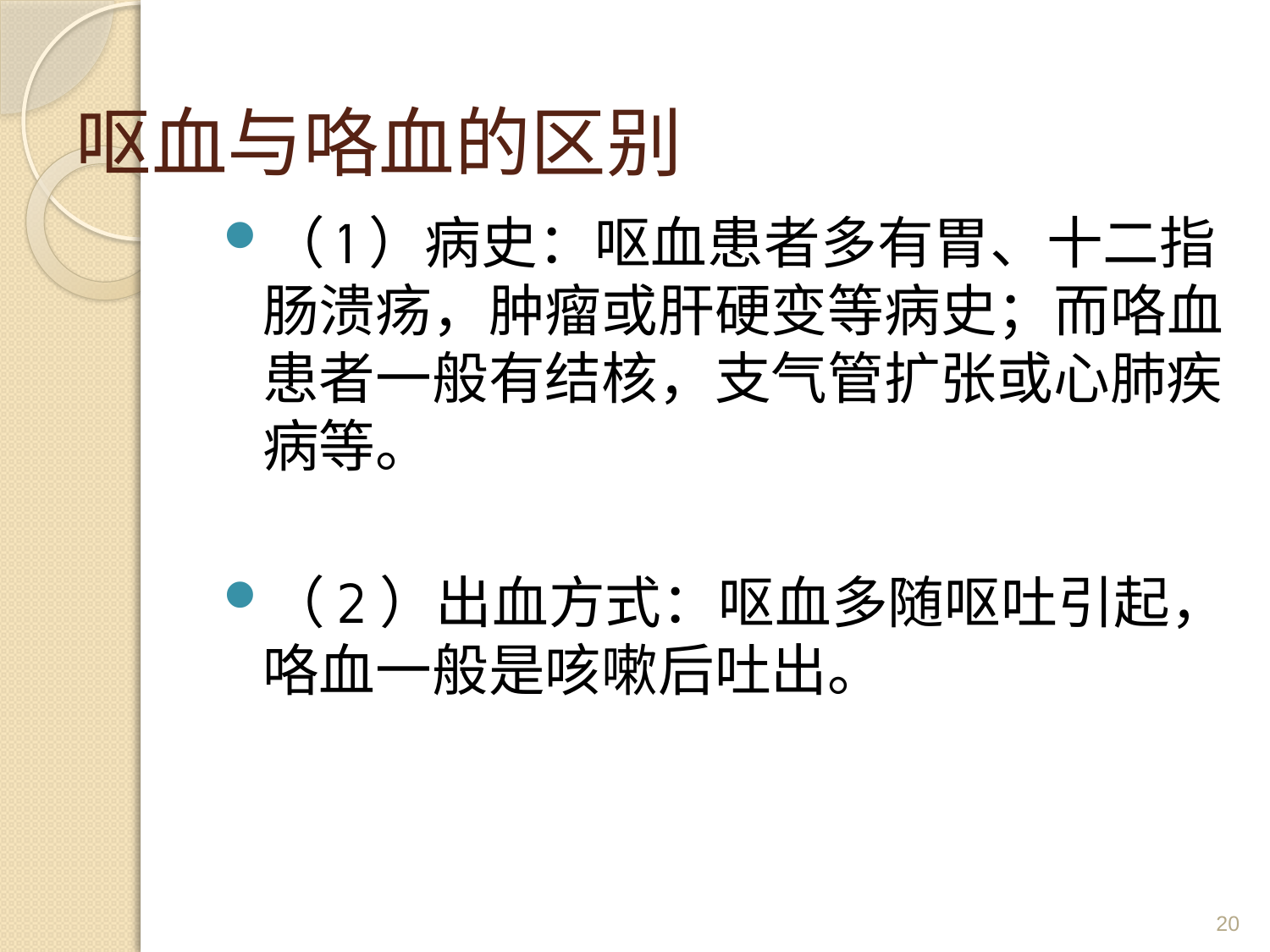

# 呕血与咯血的区别
（1）病史：呕血患者多有胃、十二指肠溃疡，肿瘤或肝硬变等病史；而咯血患者一般有结核，支气管扩张或心肺疾病等。

（2）出血方式：呕血多随呕吐引起，咯血一般是咳嗽后吐出。
20